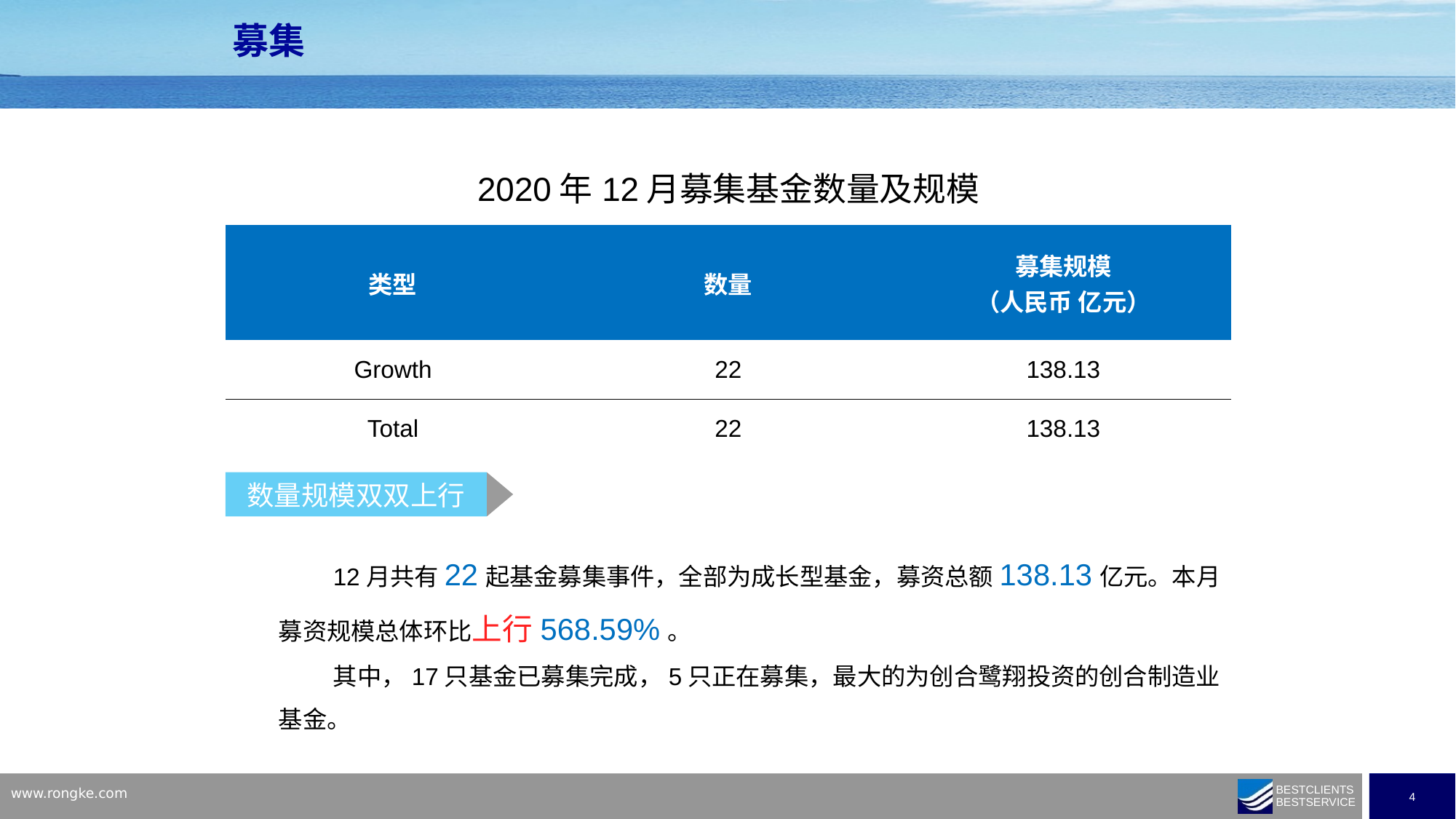

募集
| 2020年12月募集基金数量及规模 |  |  |
| --- | --- | --- |
| 类型 | 数量 | 募集规模 （人民币 亿元） |
| Growth | 22 | 138.13 |
| Total | 22 | 138.13 |
数量规模双双上行

12月共有22起基金募集事件，全部为成长型基金，募资总额138.13亿元。本月募资规模总体环比上行568.59%。
其中，17只基金已募集完成，5只正在募集，最大的为创合鹭翔投资的创合制造业基金。